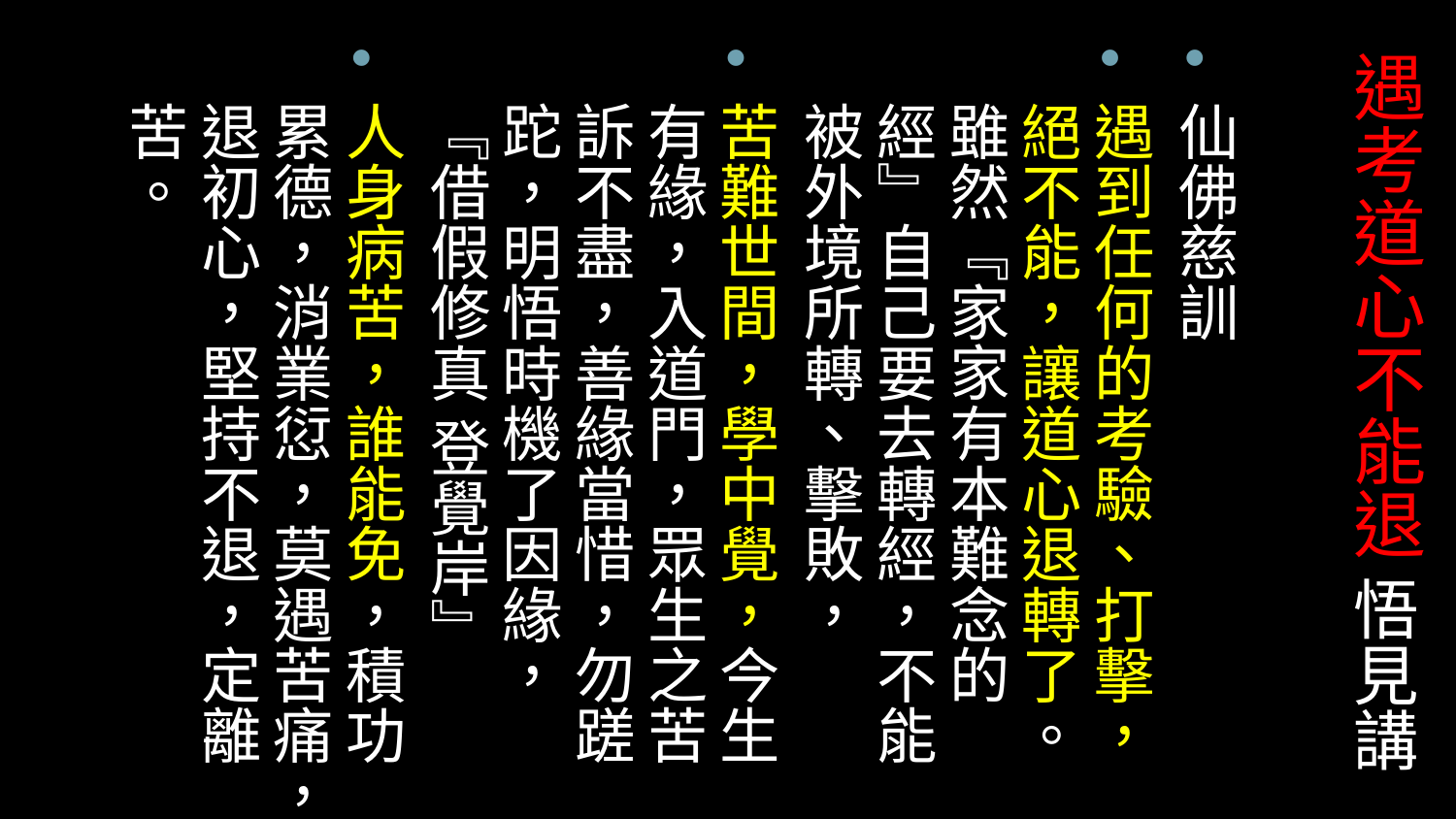

# 遇考道心不能退 悟見講
仙佛慈訓
遇到任何的考驗、打擊，絕不能，讓道心退轉了。雖然『家家有本難念的經』自己要去轉經，不能被外境所轉、擊敗，
苦難世間，學中覺，今生有緣，入道門，眾生之苦訴不盡，善緣當惜，勿蹉跎，明悟時機了因緣，『借假修真 登覺岸』
人身病苦，誰能免，積功累德，消業愆，莫遇苦痛，退初心，堅持不退，定離苦。